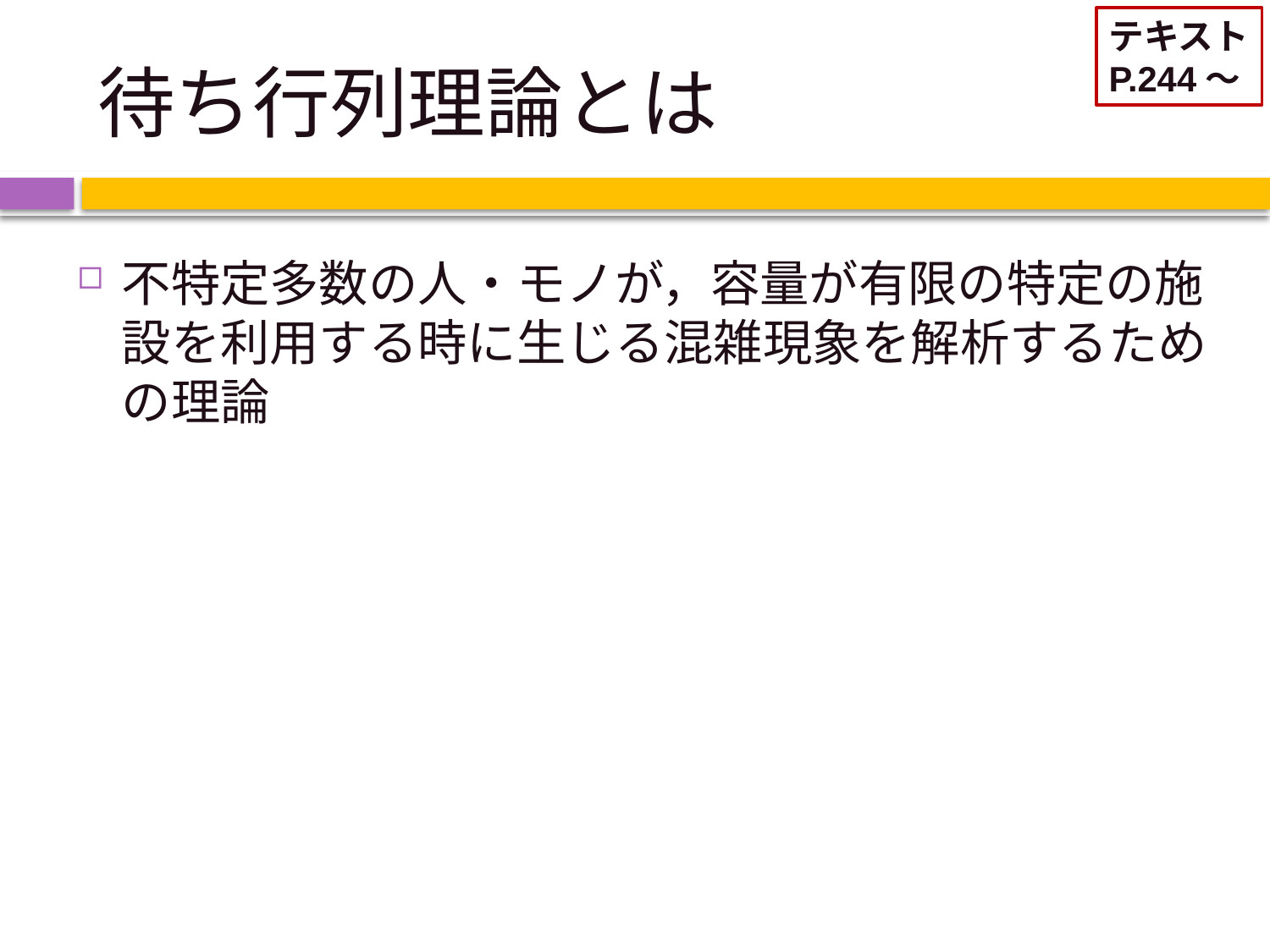

テキスト
P.244～
# 待ち行列理論とは
不特定多数の人・モノが，容量が有限の特定の施設を利用する時に生じる混雑現象を解析するための理論